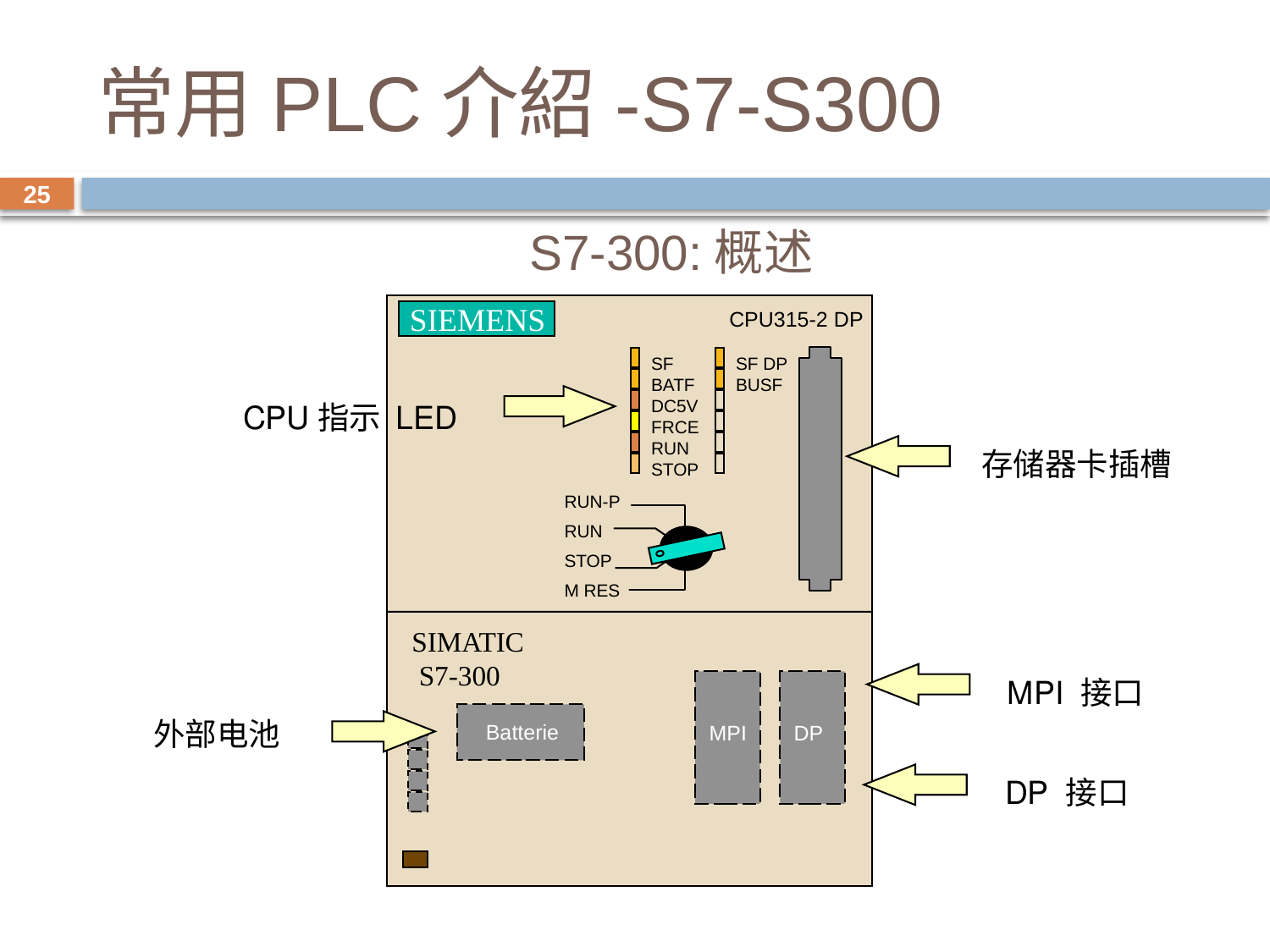

# 常用PLC介紹-S7-S300
25
S7-300:概述

CPU315-2 DP
SIEMENS

SF
BATF
DC5V
FRCE
RUN
STOP

SF DP
BUSF

CPU指示 LED

存储器卡插槽

RUN-P
RUN
STOP
M RES

SIMATIC
 S7-300

MPI 接口

外部电池

Batterie
MPI
DP

DP 接口